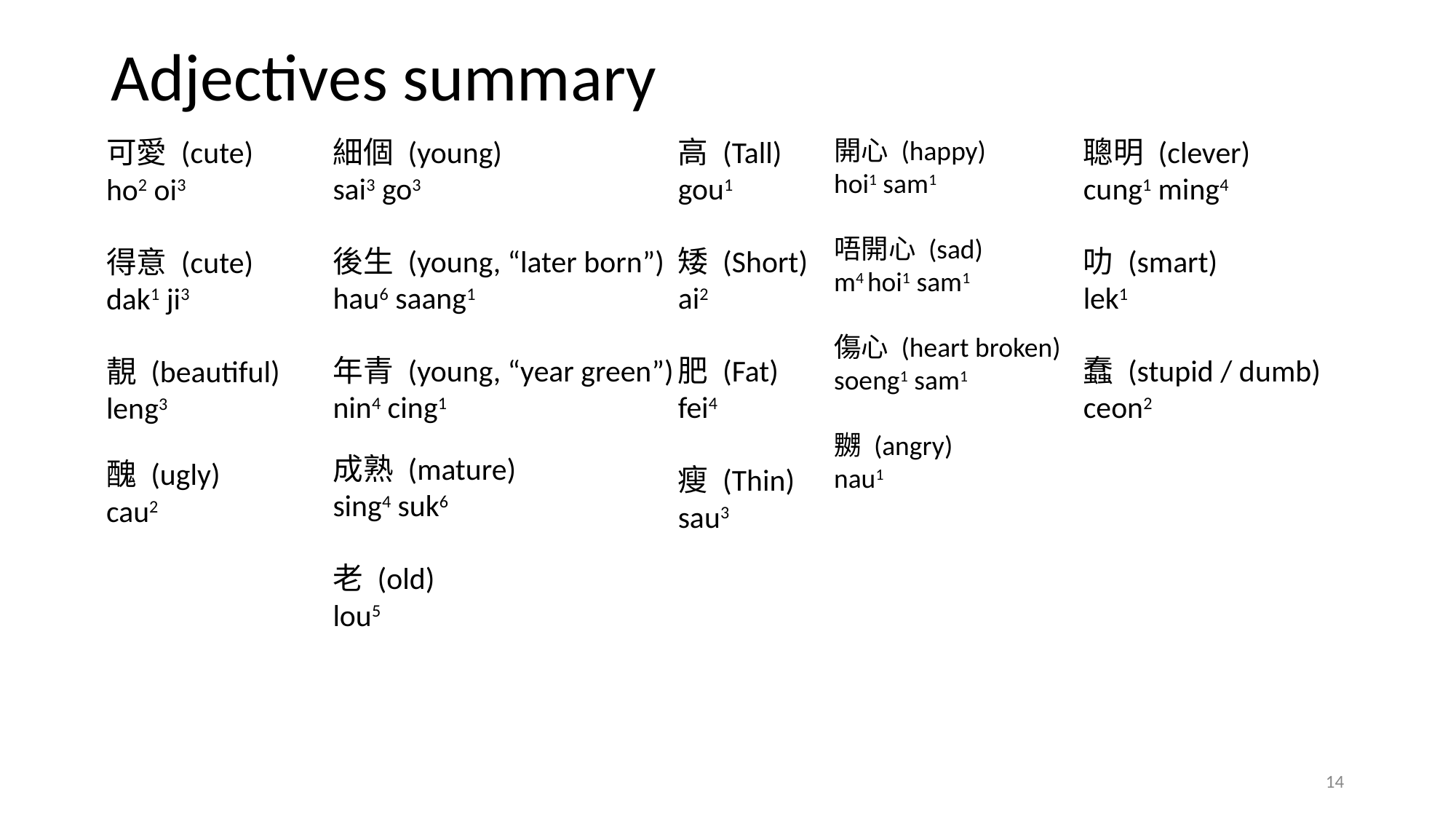

# Adjectives summary
高 (Tall)
gou1

矮 (Short)
ai2

肥 (Fat)
fei4

瘦 (Thin)
sau3

細個 (young)
sai3 go3

後生 (young, “later born”)
hau6 saang1

年青 (young, “year green”)
nin4 cing1

成熟 (mature)
sing4 suk6

老 (old)
lou5
可愛 (cute)
ho2 oi3

得意 (cute)
dak1 ji3

靚 (beautiful)
leng3

醜 (ugly)
cau2

開心 (happy)
hoi1 sam1

唔開心 (sad)
m4 hoi1 sam1

傷心 (heart broken)
soeng1 sam1

嬲 (angry)
nau1

聰明 (clever)
cung1 ming4

叻 (smart)
lek1

蠢 (stupid / dumb)
ceon2
14